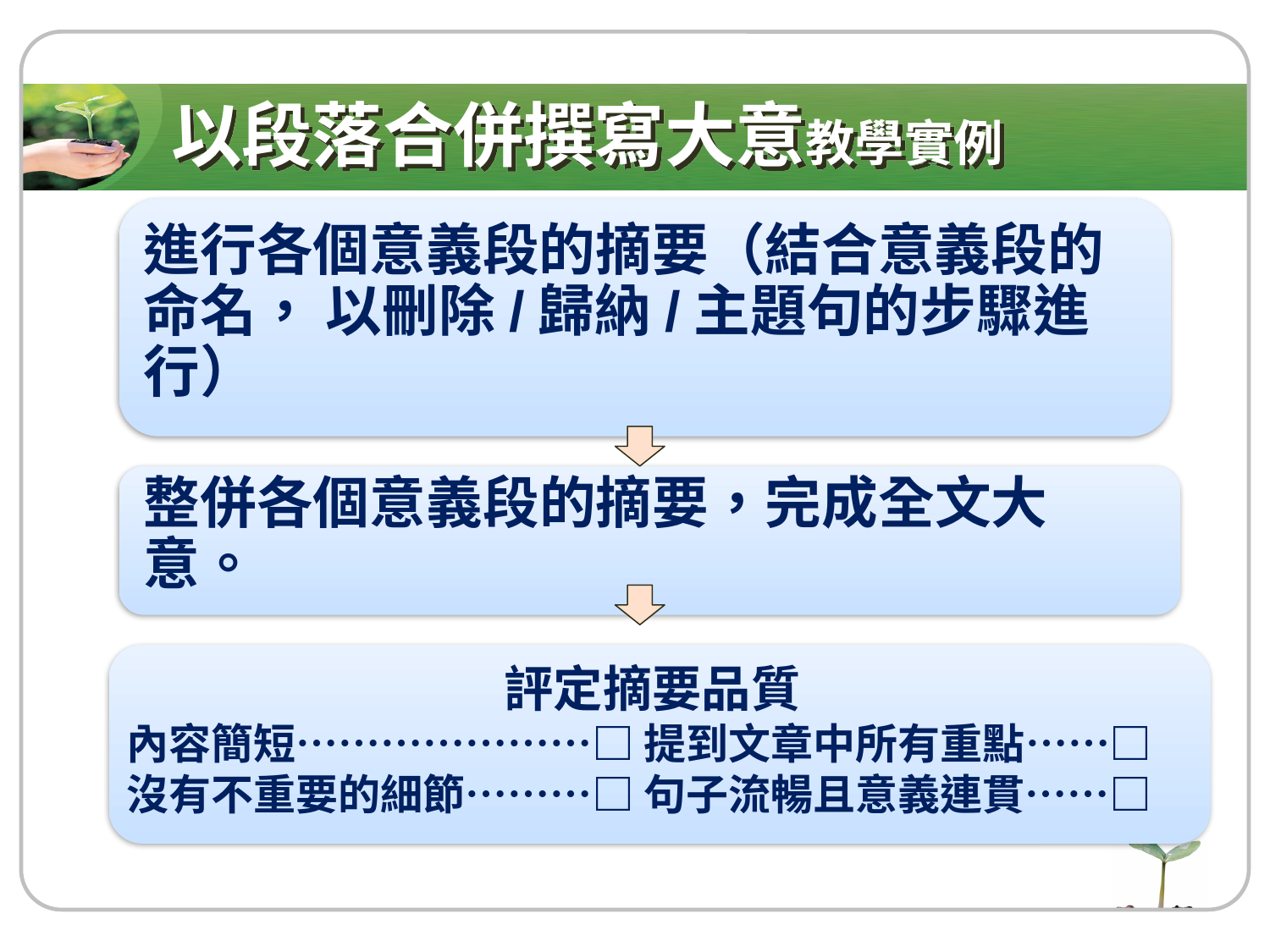

以段落合併撰寫大意教學實例

進行各個意義段的摘要（結合意義段的命名， 以刪除/歸納/主題句的步驟進行）

整併各個意義段的摘要，完成全文大意。

評定摘要品質
內容簡短…………………□ 提到文章中所有重點……□
沒有不重要的細節………□ 句子流暢且意義連貫……□